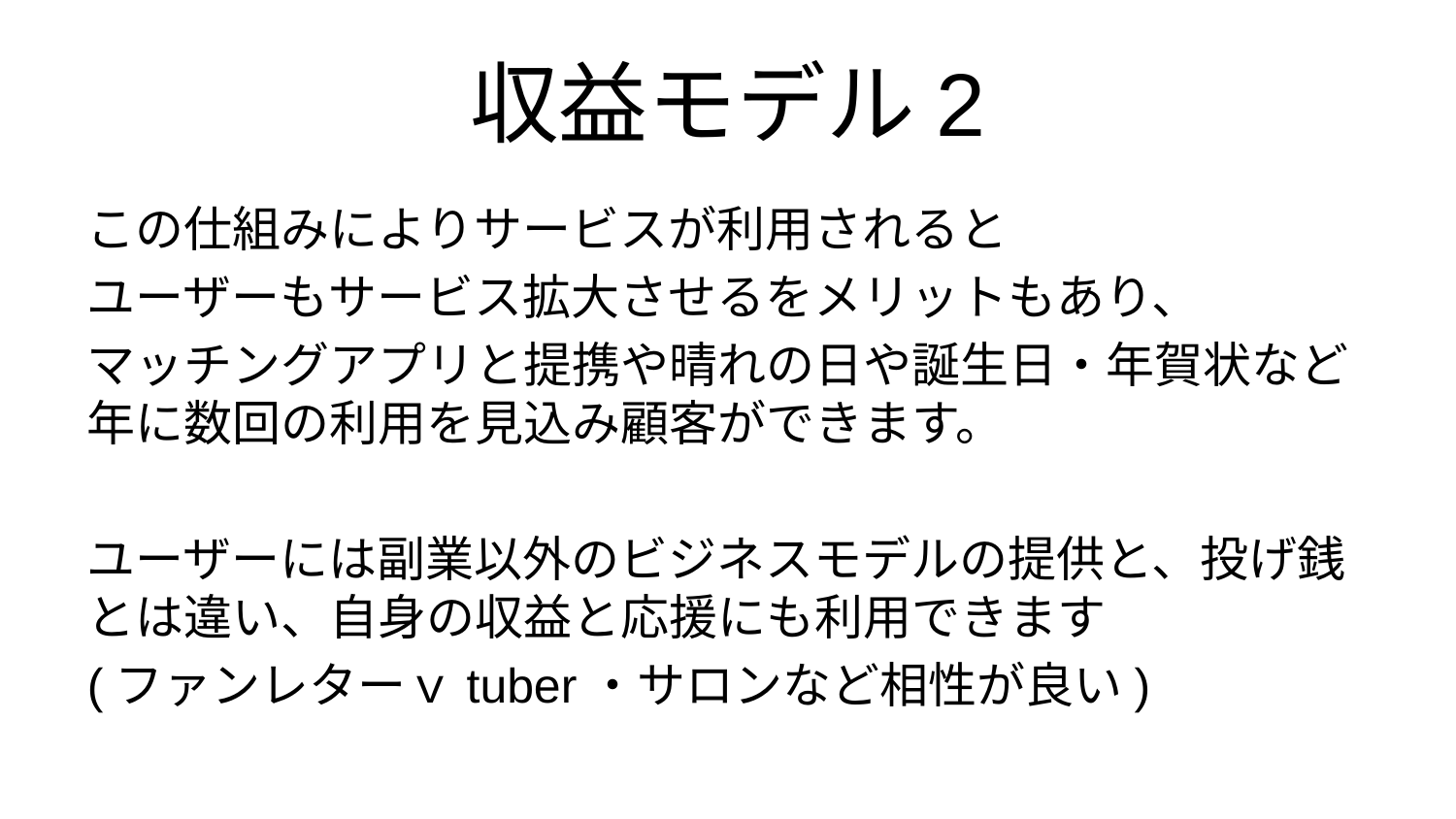

# 収益モデル2
この仕組みによりサービスが利用されると
ユーザーもサービス拡大させるをメリットもあり、
マッチングアプリと提携や晴れの日や誕生日・年賀状など年に数回の利用を見込み顧客ができます。

ユーザーには副業以外のビジネスモデルの提供と、投げ銭とは違い、自身の収益と応援にも利用できます
(ファンレターｖtuber・サロンなど相性が良い)